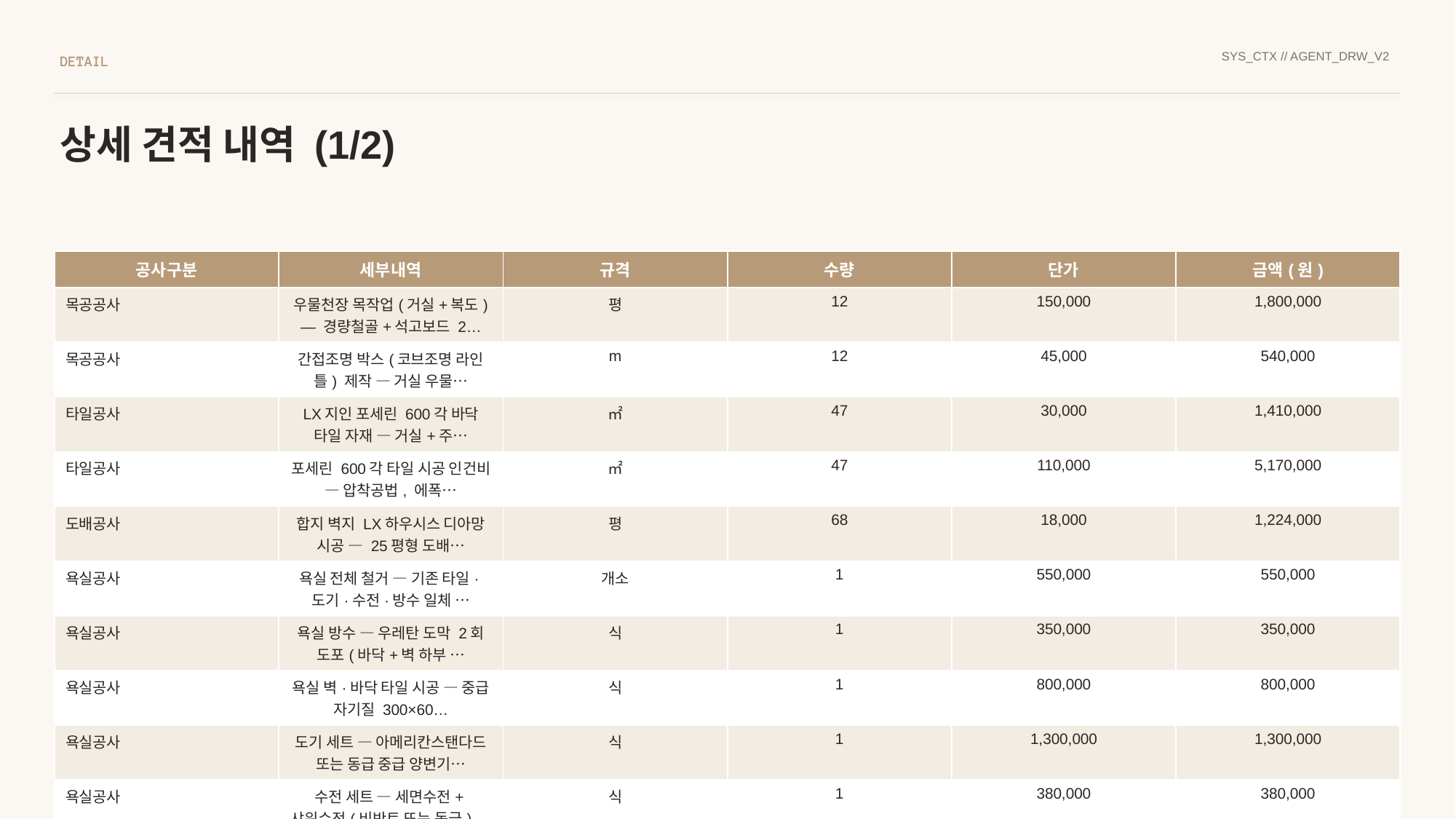

SYS_CTX // AGENT_DRW_V2
DETAIL

상세 견적 내역 (1/2)
| 공사구분 | 세부내역 | 규격 | 수량 | 단가 | 금액(원) |
| --- | --- | --- | --- | --- | --- |
| 목공공사 | 우물천장 목작업(거실+복도) — 경량철골+석고보드 2… | 평 | 12 | 150,000 | 1,800,000 |
| 목공공사 | 간접조명 박스(코브조명 라인 틀) 제작 — 거실 우물… | m | 12 | 45,000 | 540,000 |
| 타일공사 | LX지인 포세린 600각 바닥 타일 자재 — 거실+주… | ㎡ | 47 | 30,000 | 1,410,000 |
| 타일공사 | 포세린 600각 타일 시공 인건비 — 압착공법, 에폭… | ㎡ | 47 | 110,000 | 5,170,000 |
| 도배공사 | 합지 벽지 LX하우시스 디아망 시공 — 25평형 도배… | 평 | 68 | 18,000 | 1,224,000 |
| 욕실공사 | 욕실 전체 철거 — 기존 타일·도기·수전·방수 일체 … | 개소 | 1 | 550,000 | 550,000 |
| 욕실공사 | 욕실 방수 — 우레탄 도막 2회 도포(바닥+벽 하부 … | 식 | 1 | 350,000 | 350,000 |
| 욕실공사 | 욕실 벽·바닥 타일 시공 — 중급 자기질 300×60… | 식 | 1 | 800,000 | 800,000 |
| 욕실공사 | 도기 세트 — 아메리칸스탠다드 또는 동급 중급 양변기… | 식 | 1 | 1,300,000 | 1,300,000 |
| 욕실공사 | 수전 세트 — 세면수전+샤워수전(비반트 또는 동급),… | 식 | 1 | 380,000 | 380,000 |
| 주방공사 | 한샘 키친 상하부장 4m — ㄱ자형(하부 4m+상부 … | m | 4 | 980,000 | 3,920,000 |
| 주방공사 | PT(인조대리석) 상판 — LX 하이막스 또는 동급,… | m | 4 | 260,000 | 1,040,000 |
| 전기·조명 | 방등·거실등 LED 교체 — 거실 1개+방 3개+주방… | 식 | 1 | 750,000 | 750,000 |